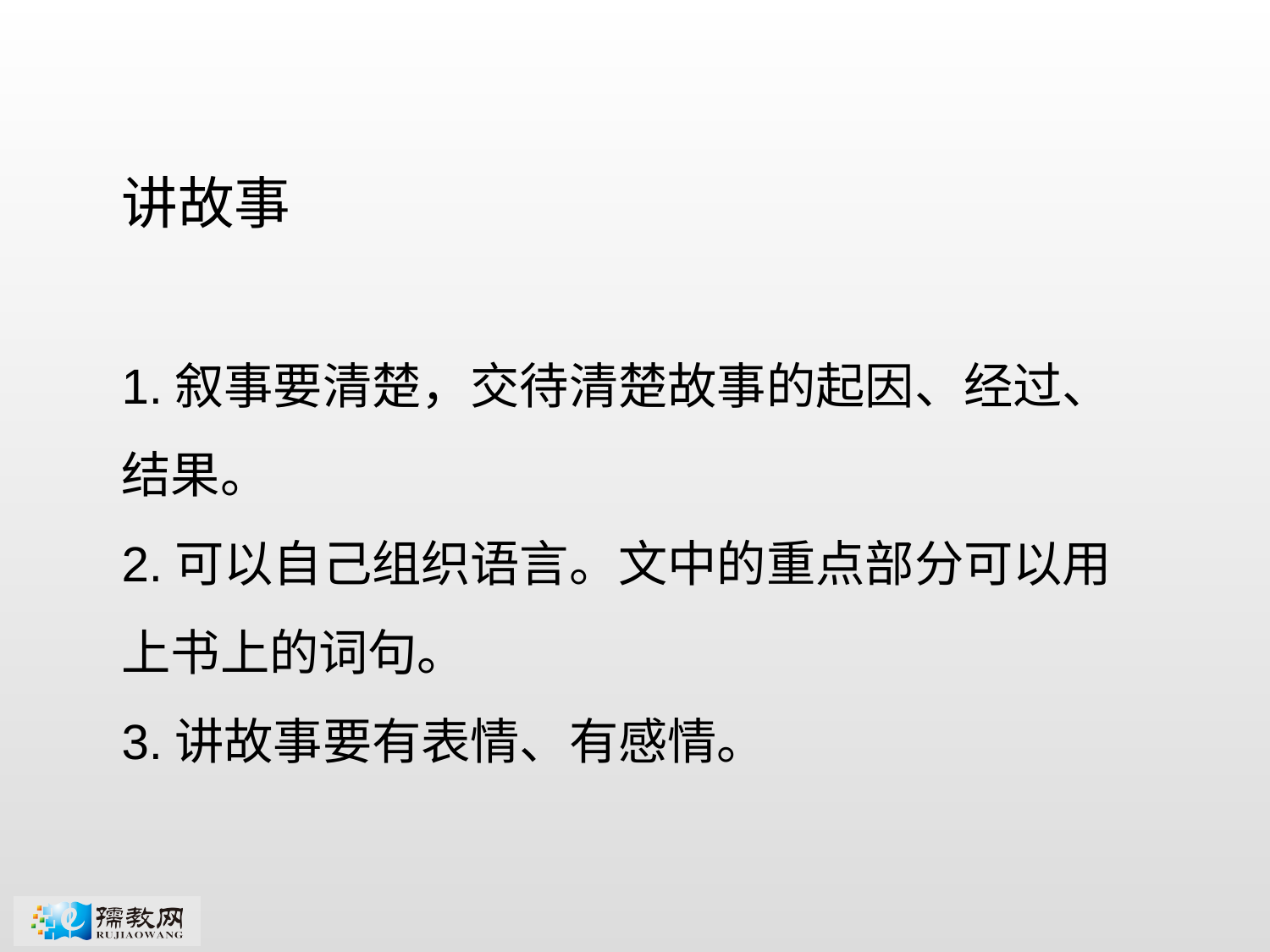

讲故事
1.叙事要清楚，交待清楚故事的起因、经过、结果。
2.可以自己组织语言。文中的重点部分可以用上书上的词句。
3.讲故事要有表情、有感情。